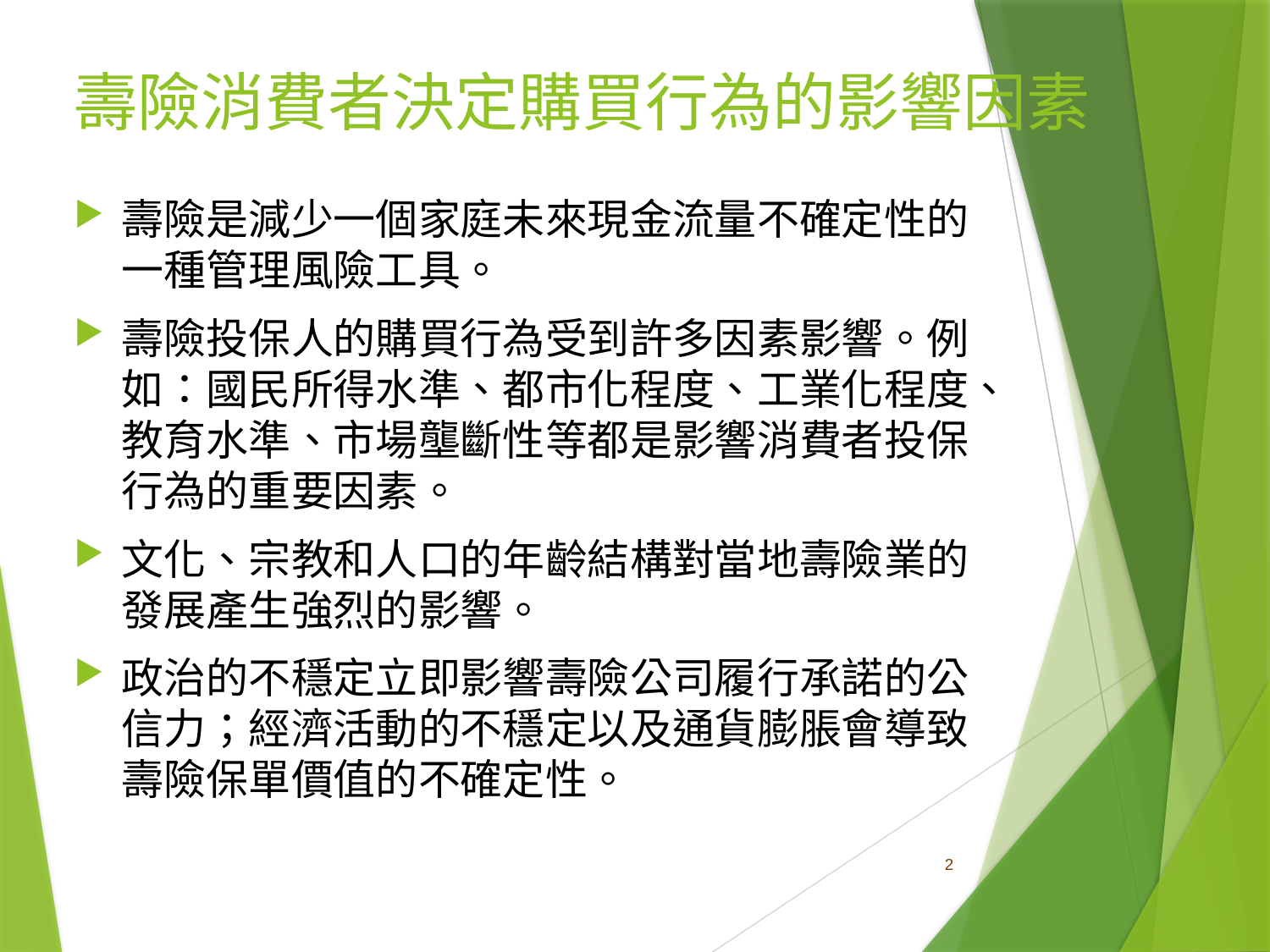

# 壽險消費者決定購買行為的影響因素
壽險是減少一個家庭未來現金流量不確定性的一種管理風險工具。
壽險投保人的購買行為受到許多因素影響。例如：國民所得水準、都市化程度、工業化程度、教育水準、市場壟斷性等都是影響消費者投保行為的重要因素。
文化、宗教和人口的年齡結構對當地壽險業的發展產生強烈的影響。
政治的不穩定立即影響壽險公司履行承諾的公信力；經濟活動的不穩定以及通貨膨脹會導致壽險保單價值的不確定性。
2